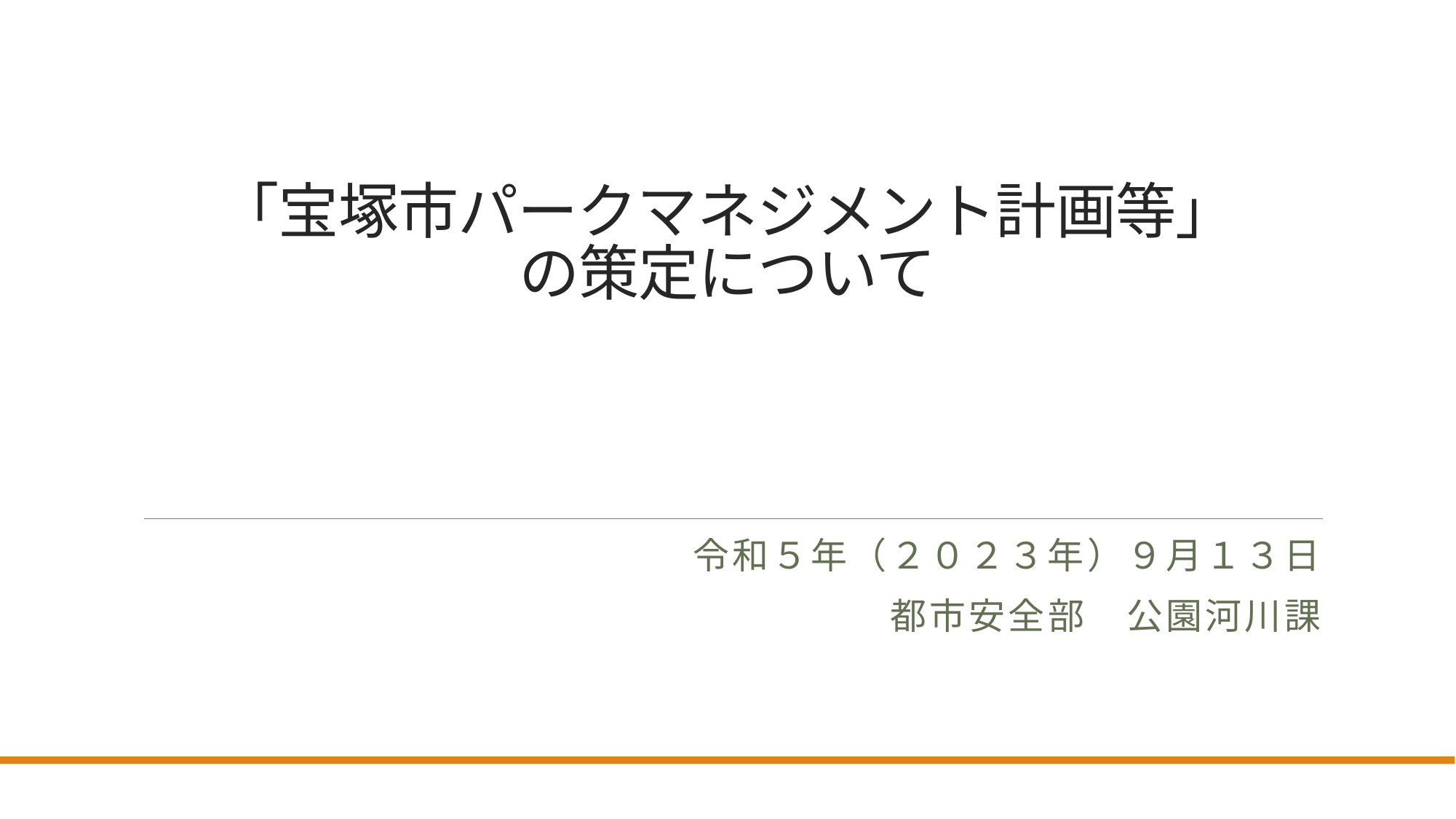

# 「宝塚市パークマネジメント計画等」 の策定について
令和５年（２０２３年）９月１３日
都市安全部　公園河川課
1